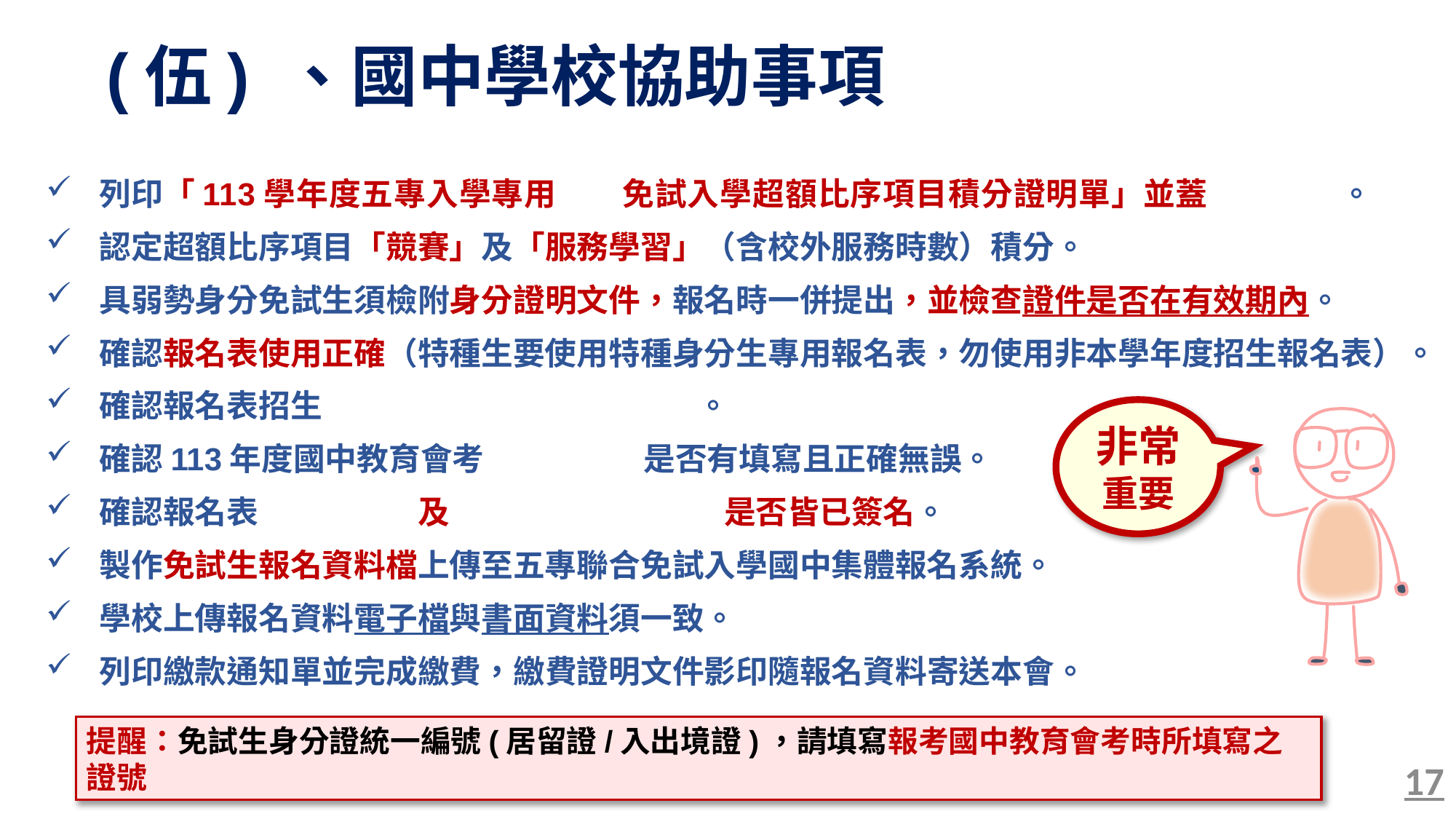

# (伍) 、國中學校協助事項
列印「113學年度五專入學專用聯合免試入學超額比序項目積分證明單」並蓋學校戳章。
認定超額比序項目「競賽」及「服務學習」（含校外服務時數）積分。
具弱勢身分免試生須檢附身分證明文件，報名時一併提出，並檢查證件是否在有效期內。
確認報名表使用正確（特種生要使用特種身分生專用報名表，勿使用非本學年度招生報名表）。
確認報名表招生學校名稱及代碼是否一致。
確認113年度國中教育會考准考證號碼是否有填寫且正確無誤。
確認報名表「免試生」及「家長(監護人)」是否皆已簽名。
製作免試生報名資料檔上傳至五專聯合免試入學國中集體報名系統。
學校上傳報名資料電子檔與書面資料須一致。
列印繳款通知單並完成繳費，繳費證明文件影印隨報名資料寄送本會。

非常重要

提醒：免試生身分證統一編號(居留證/入出境證)，請填寫報考國中教育會考時所填寫之證號
17